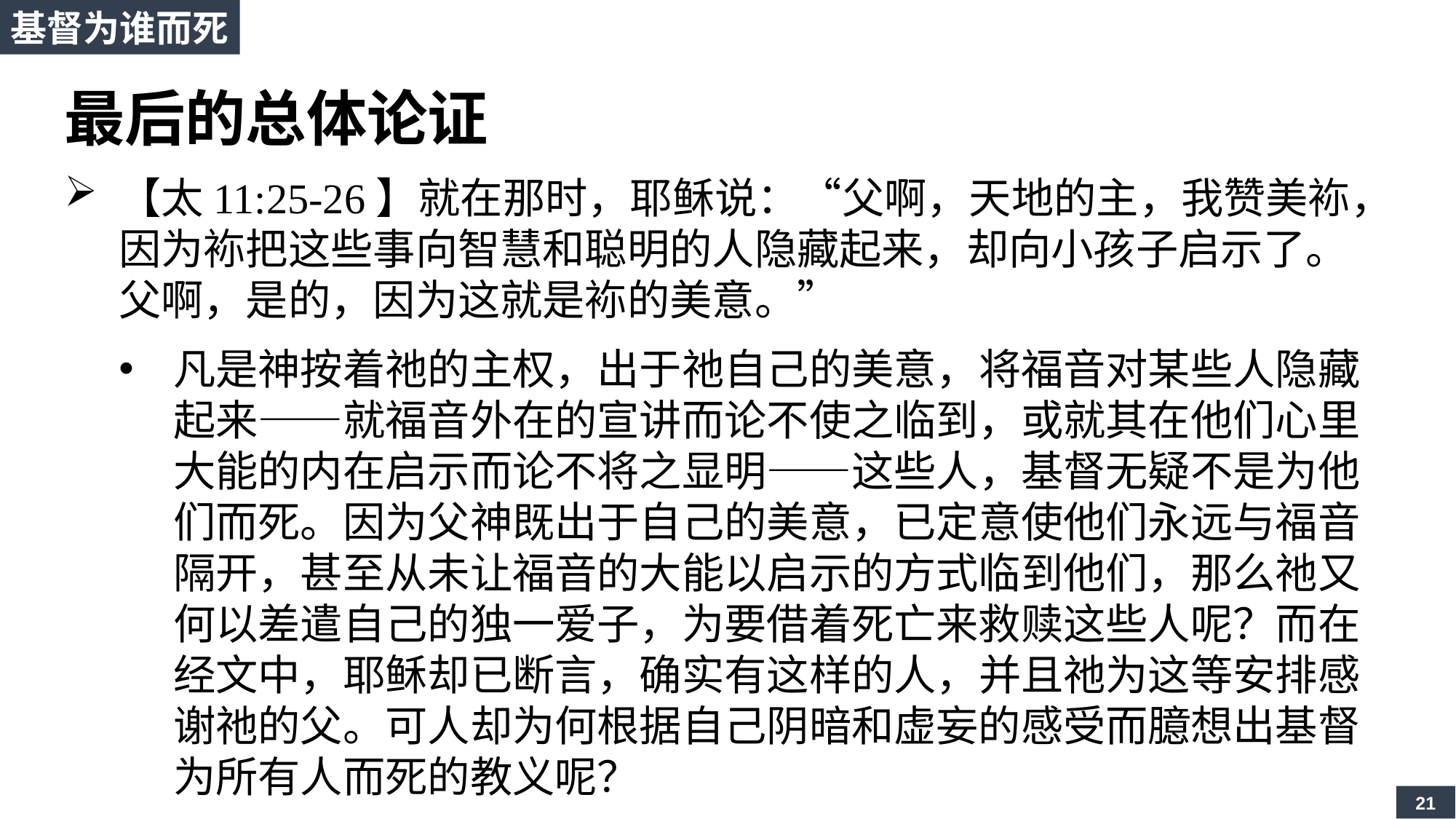

基督为谁而死
最后的总体论证
【太11:25-26】就在那时，耶稣说：“父啊，天地的主，我赞美袮，因为袮把这些事向智慧和聪明的人隐藏起来，却向小孩子启示了。父啊，是的，因为这就是袮的美意。”
凡是神按着祂的主权，出于祂自己的美意，将福音对某些人隐藏起来——就福音外在的宣讲而论不使之临到，或就其在他们心里大能的内在启示而论不将之显明——这些人，基督无疑不是为他们而死。因为父神既出于自己的美意，已定意使他们永远与福音隔开，甚至从未让福音的大能以启示的方式临到他们，那么祂又何以差遣自己的独一爱子，为要借着死亡来救赎这些人呢？而在经文中，耶稣却已断言，确实有这样的人，并且祂为这等安排感谢祂的父。可人却为何根据自己阴暗和虚妄的感受而臆想出基督为所有人而死的教义呢？
21